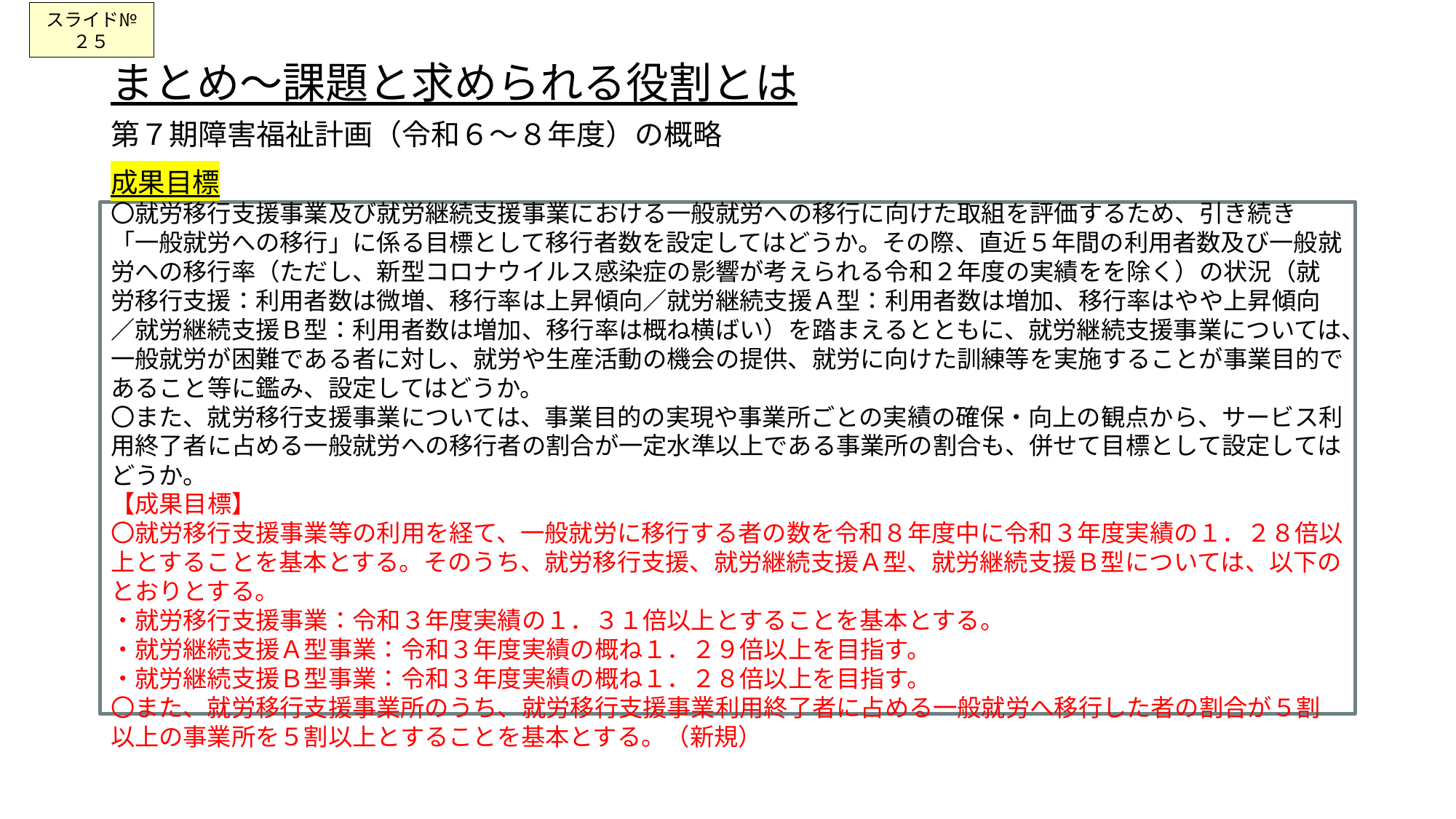

スライド№２５
# まとめ～課題と求められる役割とは 第７期障害福祉計画（令和６～８年度）の概略
成果目標
〇就労移行支援事業及び就労継続支援事業における一般就労への移行に向けた取組を評価するため、引き続き「一般就労への移行」に係る目標として移行者数を設定してはどうか。その際、直近５年間の利用者数及び一般就労への移行率（ただし、新型コロナウイルス感染症の影響が考えられる令和２年度の実績をを除く）の状況（就労移行支援：利用者数は微増、移行率は上昇傾向／就労継続支援Ａ型：利用者数は増加、移行率はやや上昇傾向／就労継続支援Ｂ型：利用者数は増加、移行率は概ね横ばい）を踏まえるとともに、就労継続支援事業については、一般就労が困難である者に対し、就労や生産活動の機会の提供、就労に向けた訓練等を実施することが事業目的であること等に鑑み、設定してはどうか。
〇また、就労移行支援事業については、事業目的の実現や事業所ごとの実績の確保・向上の観点から、サービス利用終了者に占める一般就労への移行者の割合が一定水準以上である事業所の割合も、併せて目標として設定してはどうか。
【成果目標】
〇就労移行支援事業等の利用を経て、一般就労に移行する者の数を令和８年度中に令和３年度実績の１．２８倍以上とすることを基本とする。そのうち、就労移行支援、就労継続支援Ａ型、就労継続支援Ｂ型については、以下のとおりとする。
・就労移行支援事業：令和３年度実績の１．３１倍以上とすることを基本とする。
・就労継続支援Ａ型事業：令和３年度実績の概ね１．２９倍以上を目指す。
・就労継続支援Ｂ型事業：令和３年度実績の概ね１．２８倍以上を目指す。
〇また、就労移行支援事業所のうち、就労移行支援事業利用終了者に占める一般就労へ移行した者の割合が５割以上の事業所を５割以上とすることを基本とする。（新規）